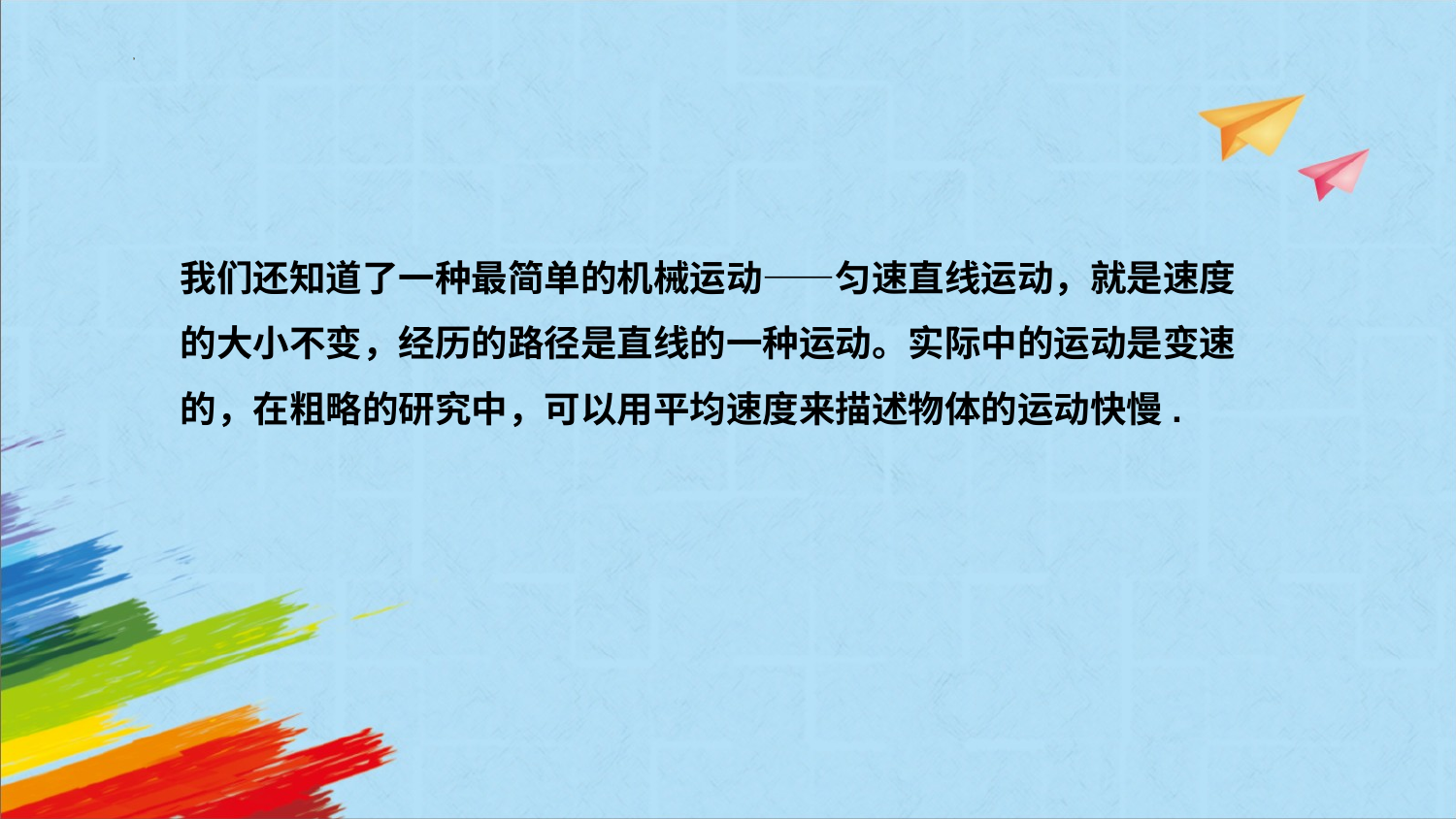

我们还知道了一种最简单的机械运动——匀速直线运动，就是速度的大小不变，经历的路径是直线的一种运动。实际中的运动是变速的，在粗略的研究中，可以用平均速度来描述物体的运动快慢.